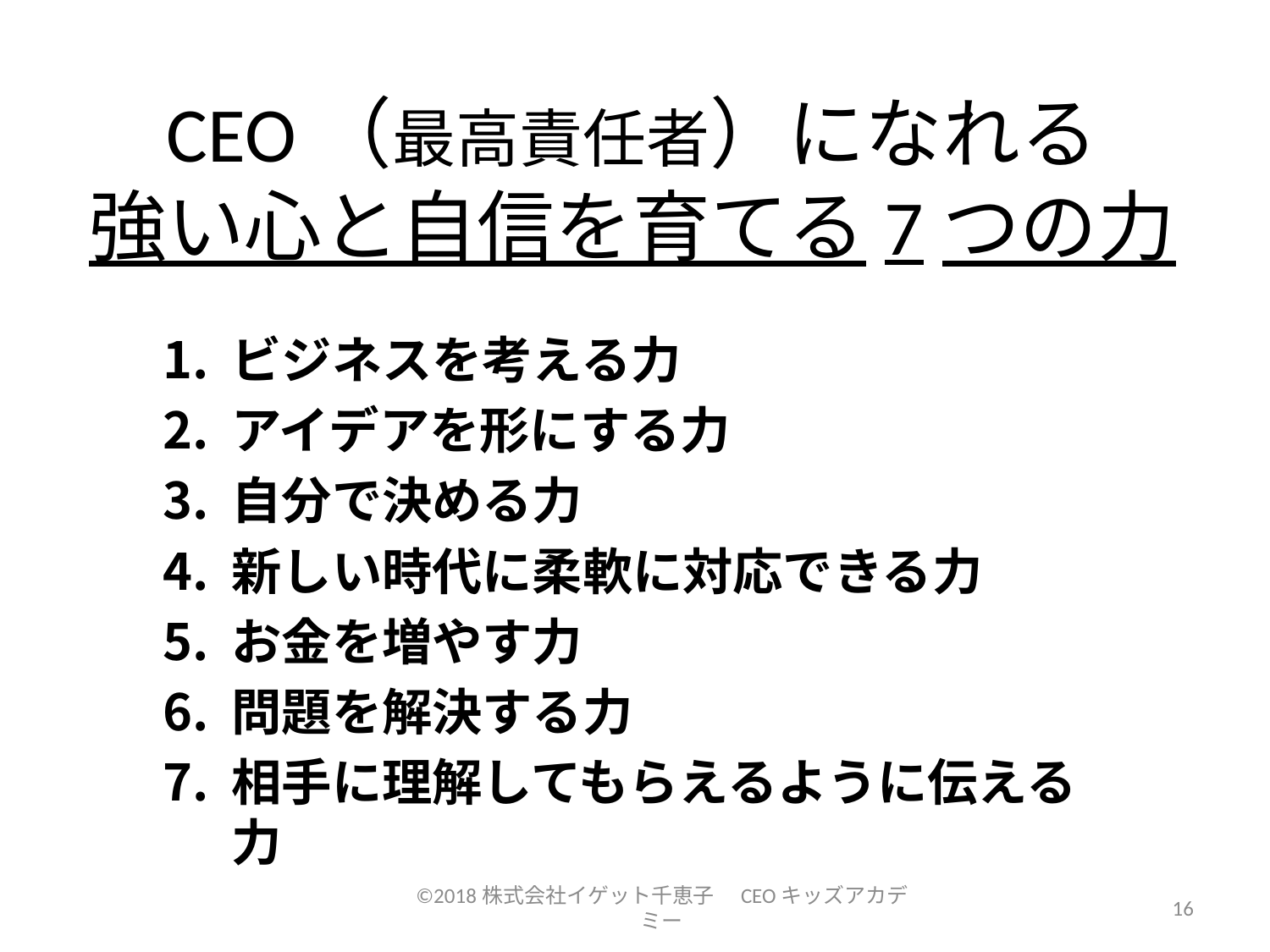

# CEO（最高責任者）になれる 強い心と自信を育てる7つの力
ビジネスを考える力
アイデアを形にする力
自分で決める力
新しい時代に柔軟に対応できる力
お金を増やす力
問題を解決する力
相手に理解してもらえるように伝える力

©2018株式会社イゲット千恵子　CEOキッズアカデミー
16